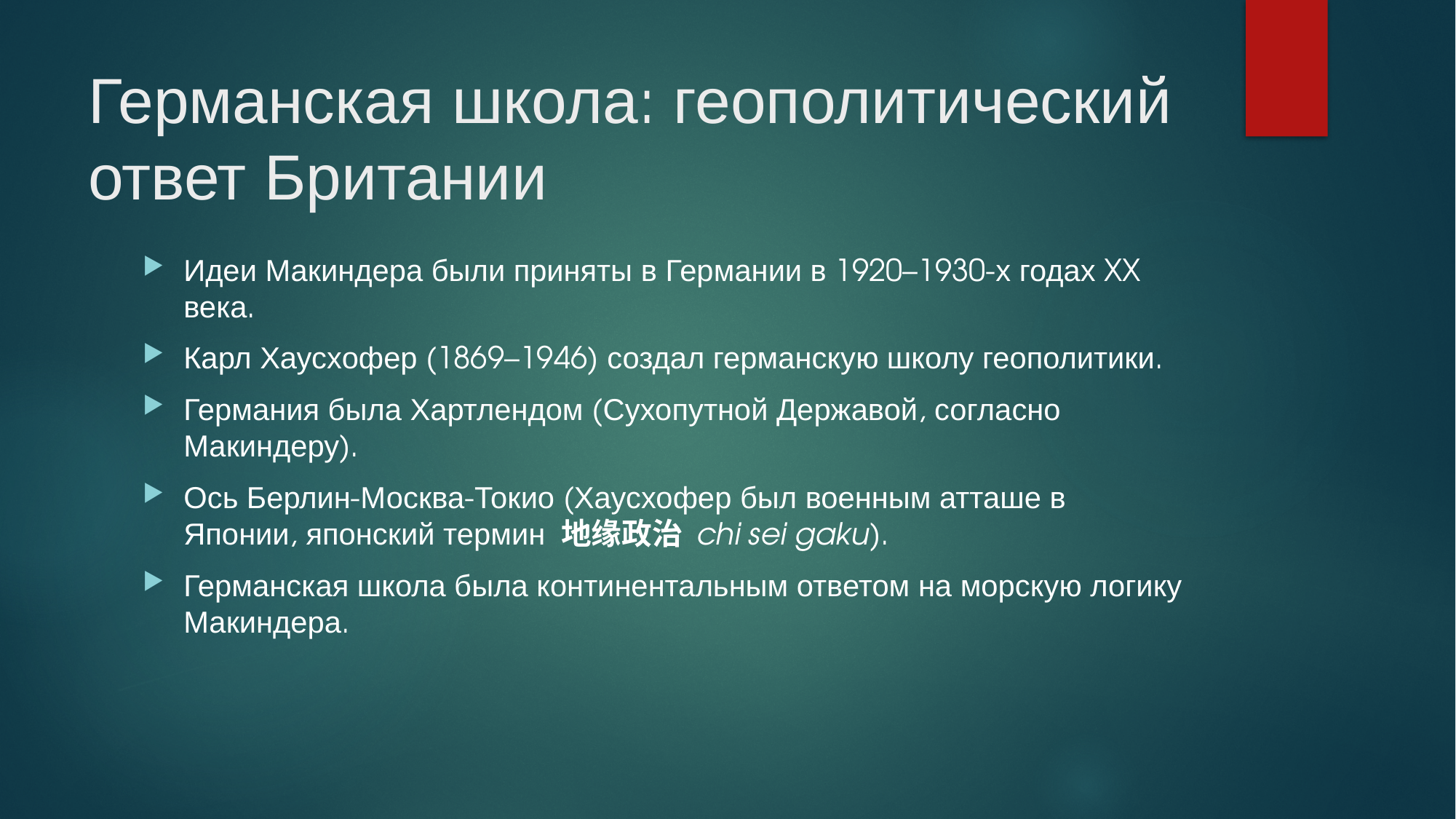

# Германская школа: геополитический ответ Британии
Идеи Макиндера были приняты в Германии в 1920–1930-х годах XX века.
Карл Хаусхофер (1869–1946) создал германскую школу геополитики.
Германия была Хартлендом (Сухопутной Державой, согласно Макиндеру).
Ось Берлин-Москва-Токио (Хаусхофер был военным атташе в Японии, японский термин 地缘政治 chi sei gaku).
Германская школа была континентальным ответом на морскую логику Макиндера.